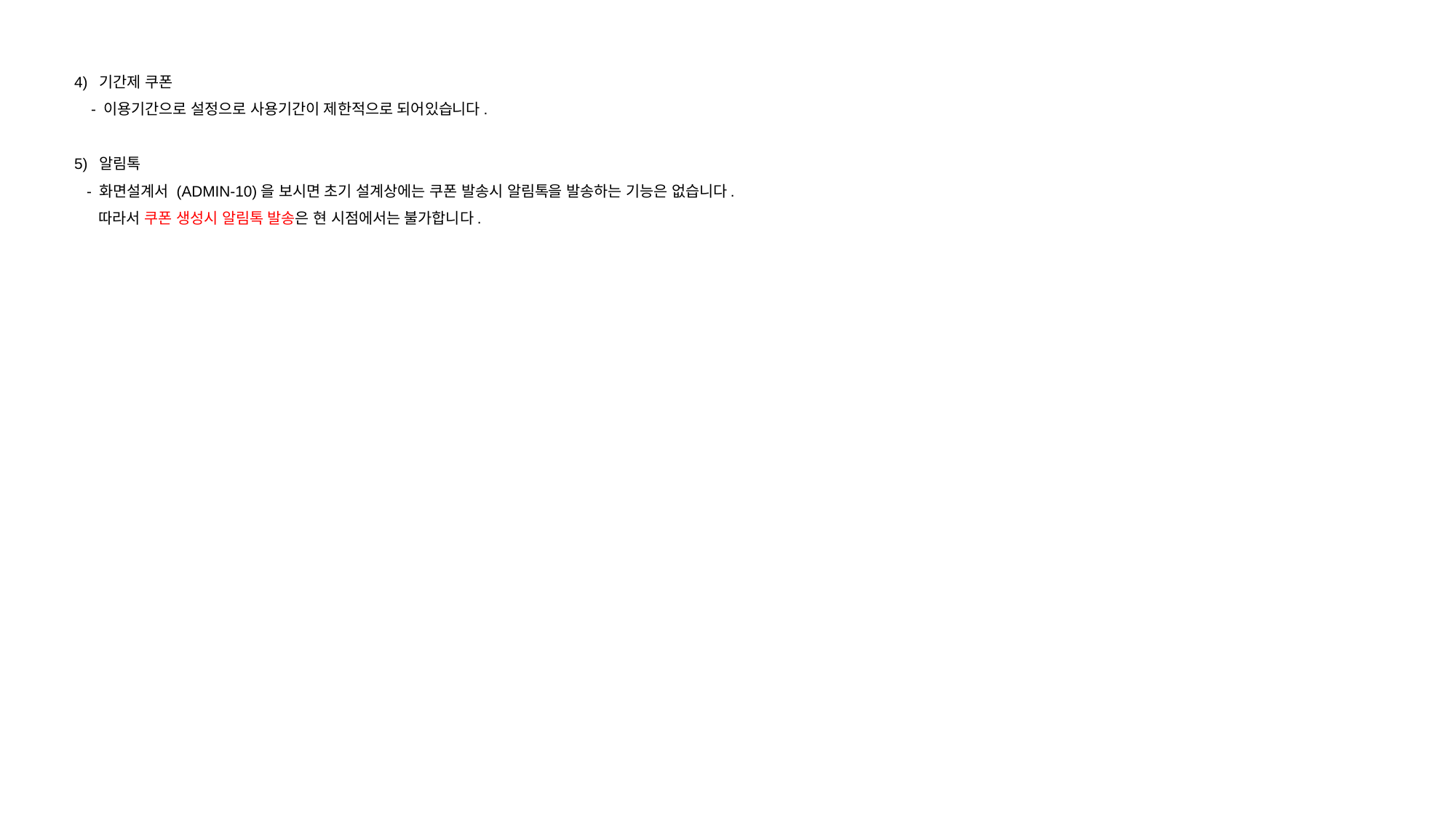

4)  기간제 쿠폰
      - 이용기간으로 설정으로 사용기간이 제한적으로 되어있습니다.

  5)  알림톡
     - 화면설계서 (ADMIN-10)을 보시면 초기 설계상에는 쿠폰 발송시 알림톡을 발송하는 기능은 없습니다.
       따라서 쿠폰 생성시 알림톡 발송은 현 시점에서는 불가합니다.